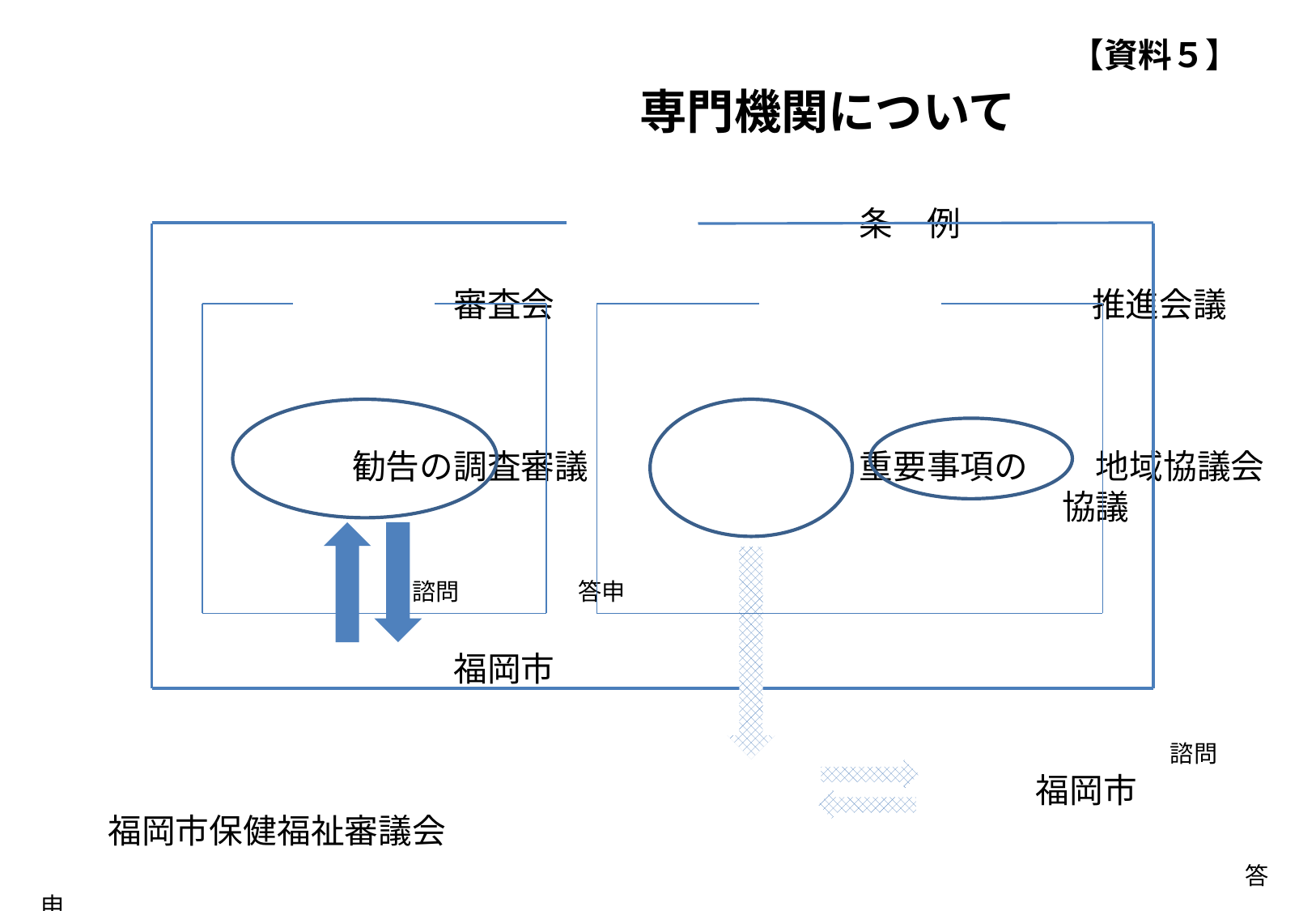

【資料５】
# 専門機関について
　　　　　　　　　　　　　　　　　　　　　　　　 条　例

　　　　　　　　　　　　 審査会　　　　　　　　　　　　　　　    推進会議

　　　　　　　　　 勧告の調査審議　　　　　　　　重要事項の　　地域協議会
　　　　　　　　　 　　　　　　　　　　　　　　　　　　　　　協議

　　　　　　　　　　　諮問　　　　　答申

　　　　　　　　　　　　 福岡市

　　　　　　　　　　　　 　　　　　　　　　　　　　　　　　                   諮問
　　　　　　　　　　　　　　　　　　　　　　　　　　　　　  福岡市　　　　　　福岡市保健福祉審議会
　　　　　　　　　　　　　　　　　　　　　　　　　　　　　　　　　　　   答申